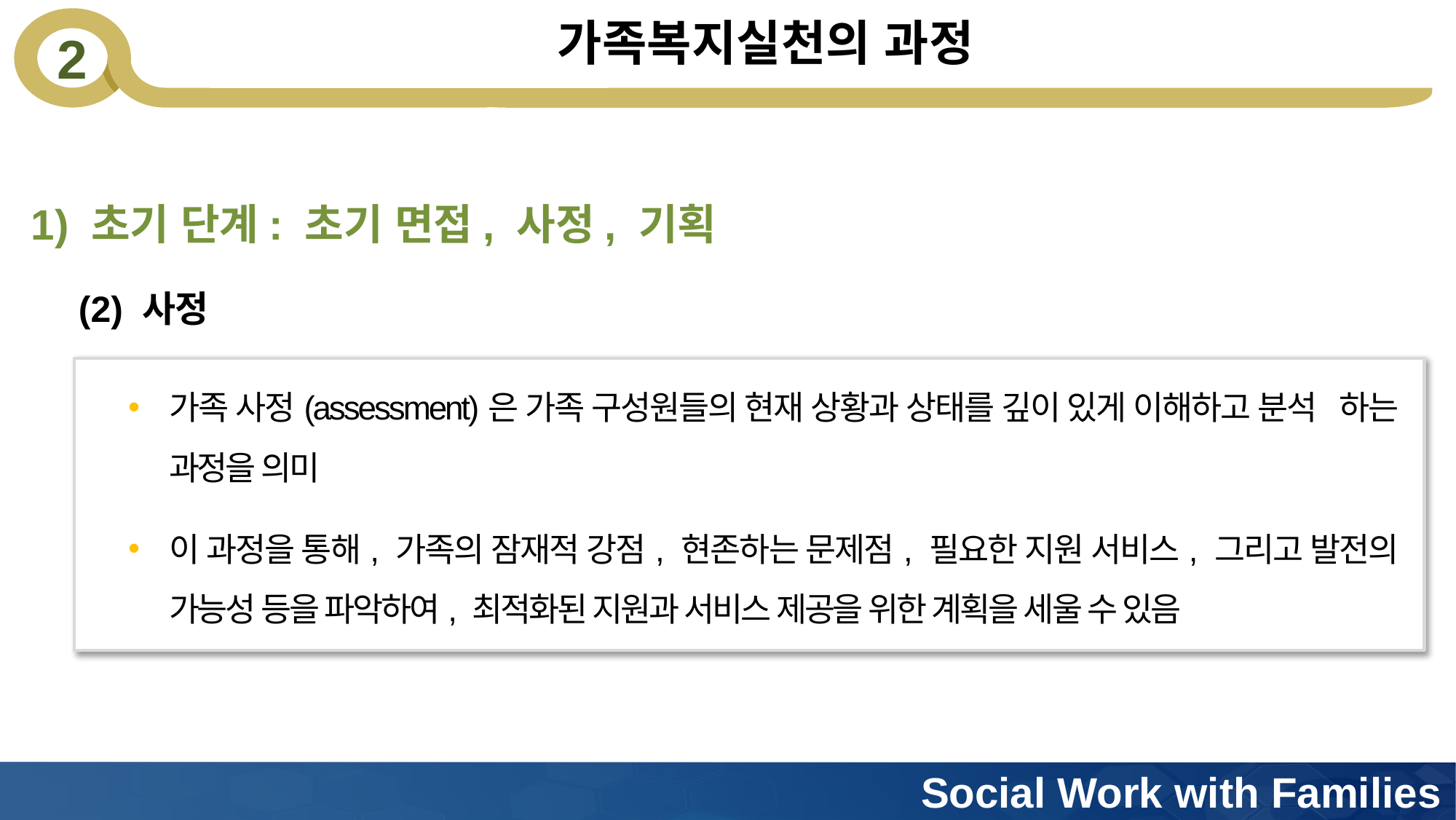

# 가족복지실천의 과정
1) 초기 단계: 초기 면접, 사정, 기획
(2) 사정

가족 사정(assessment)은 가족 구성원들의 현재 상황과 상태를 깊이 있게 이해하고 분석   하는 과정을 의미

이 과정을 통해, 가족의 잠재적 강점, 현존하는 문제점, 필요한 지원 서비스, 그리고 발전의 가능성 등을 파악하여, 최적화된 지원과 서비스 제공을 위한 계획을 세울 수 있음